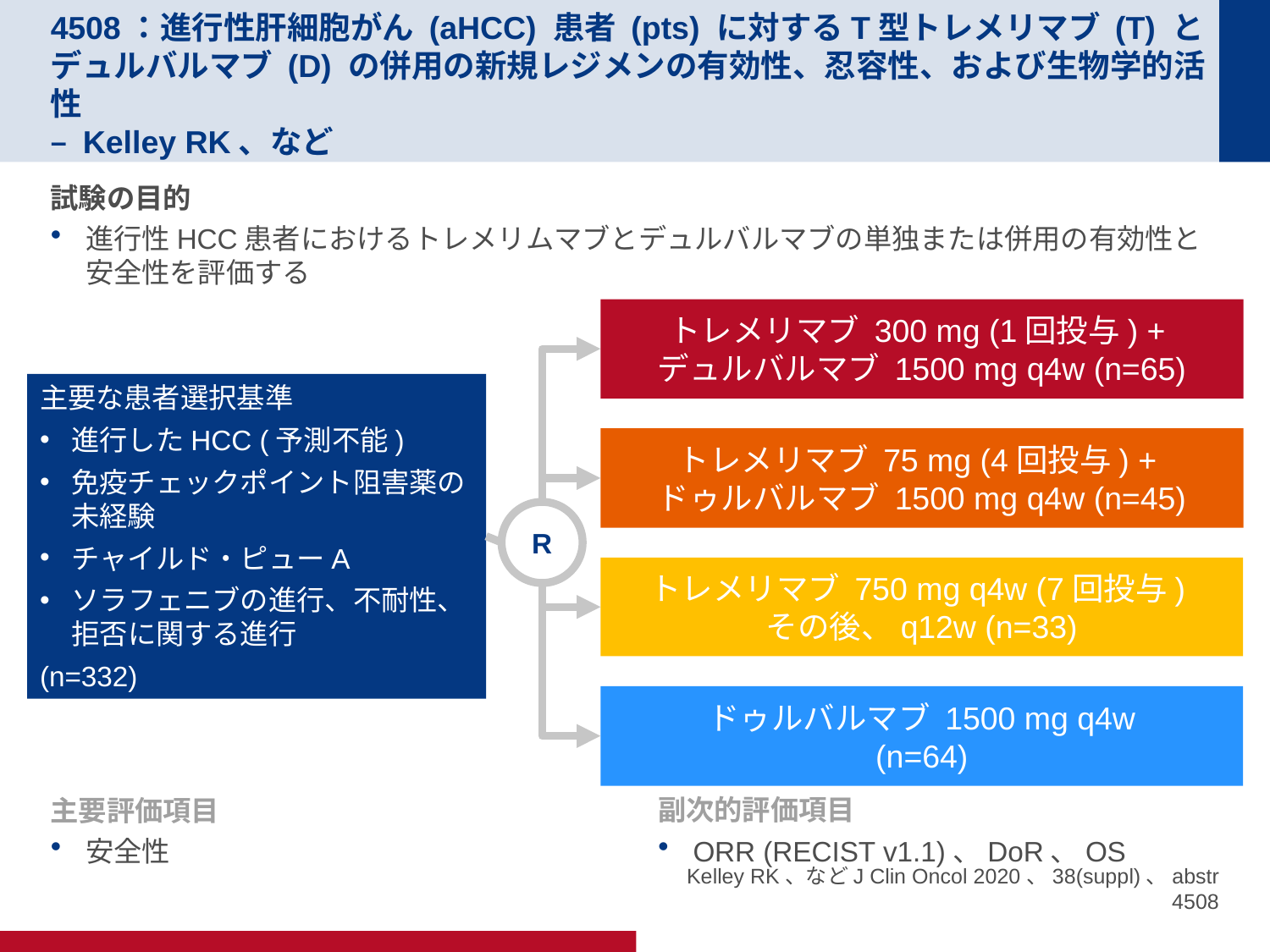

# 4508：進行性肝細胞がん (aHCC) 患者 (pts) に対するT型トレメリマブ (T) とデュルバルマブ (D) の併用の新規レジメンの有効性、忍容性、および生物学的活性 – Kelley RK、など
試験の目的
進行性HCC患者におけるトレメリムマブとデュルバルマブの単独または併用の有効性と安全性を評価する
トレメリマブ 300 mg (1回投与) +
デュルバルマブ 1500 mg q4w (n=65)
主要な患者選択基準
進行したHCC (予測不能)
免疫チェックポイント阻害薬の未経験
チャイルド・ピューA
ソラフェニブの進行、不耐性、拒否に関する進行
(n=332)
トレメリマブ 75 mg (4回投与) +
ドゥルバルマブ 1500 mg q4w (n=45)
R
トレメリマブ 750 mg q4w (7回投与)
その後、q12w (n=33)
ドゥルバルマブ 1500 mg q4w
(n=64)
主要評価項目
安全性

副次的評価項目
ORR (RECIST v1.1)、DoR、OS
Kelley RK、などJ Clin Oncol 2020、38(suppl)、abstr 4508